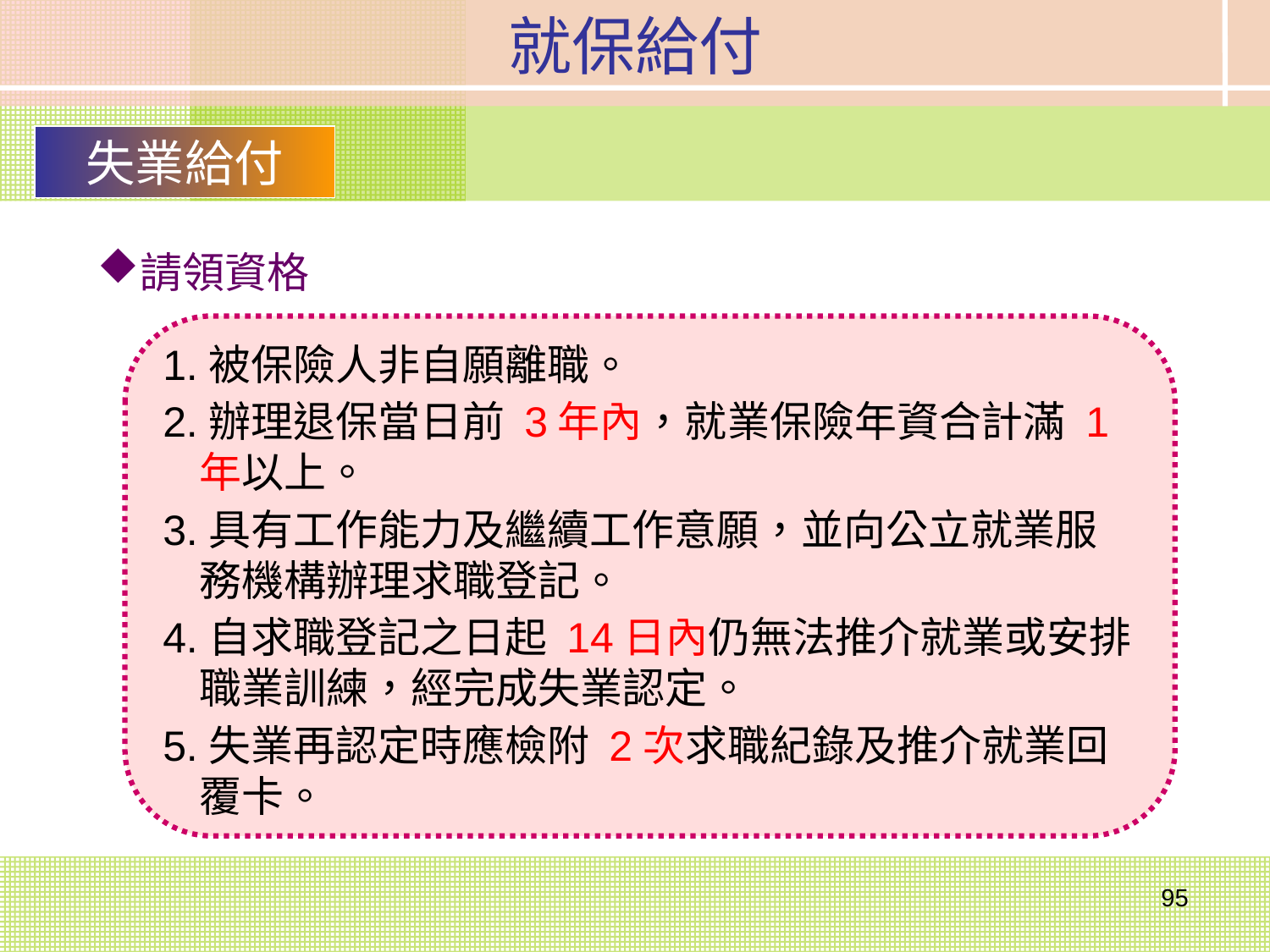

就保給付

失業給付
請領資格

1.被保險人非自願離職。
2.辦理退保當日前 3年內，就業保險年資合計滿 1年以上。
3.具有工作能力及繼續工作意願，並向公立就業服務機構辦理求職登記。
4.自求職登記之日起 14日內仍無法推介就業或安排職業訓練，經完成失業認定。
5.失業再認定時應檢附 2次求職紀錄及推介就業回覆卡。

95